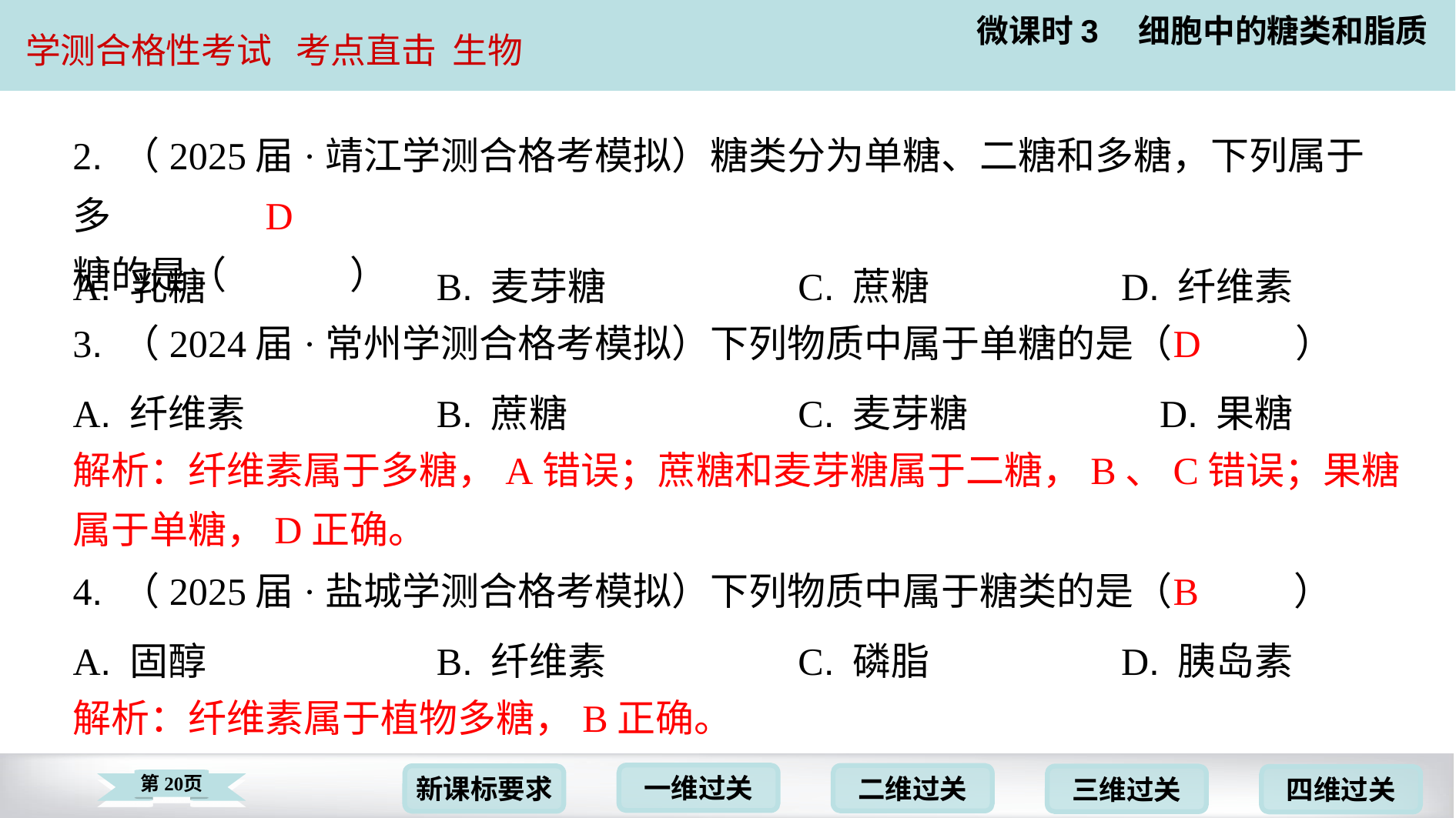

2. （2025届·靖江学测合格考模拟）糖类分为单糖、二糖和多糖，下列属于多
糖的是（　D　）
D
| A. 乳糖 | B. 麦芽糖 | C. 蔗糖 | D. 纤维素 |
| --- | --- | --- | --- |
D
3. （2024届·常州学测合格考模拟）下列物质中属于单糖的是（　D　）
| A. 纤维素 | B. 蔗糖 | C. 麦芽糖 | D. 果糖 |
| --- | --- | --- | --- |
解析：纤维素属于多糖，A错误；蔗糖和麦芽糖属于二糖，B、C错误；果糖
属于单糖，D正确。
B
4. （2025届·盐城学测合格考模拟）下列物质中属于糖类的是（　B　）
| A. 固醇 | B. 纤维素 | C. 磷脂 | D. 胰岛素 |
| --- | --- | --- | --- |
解析：纤维素属于植物多糖，B正确。